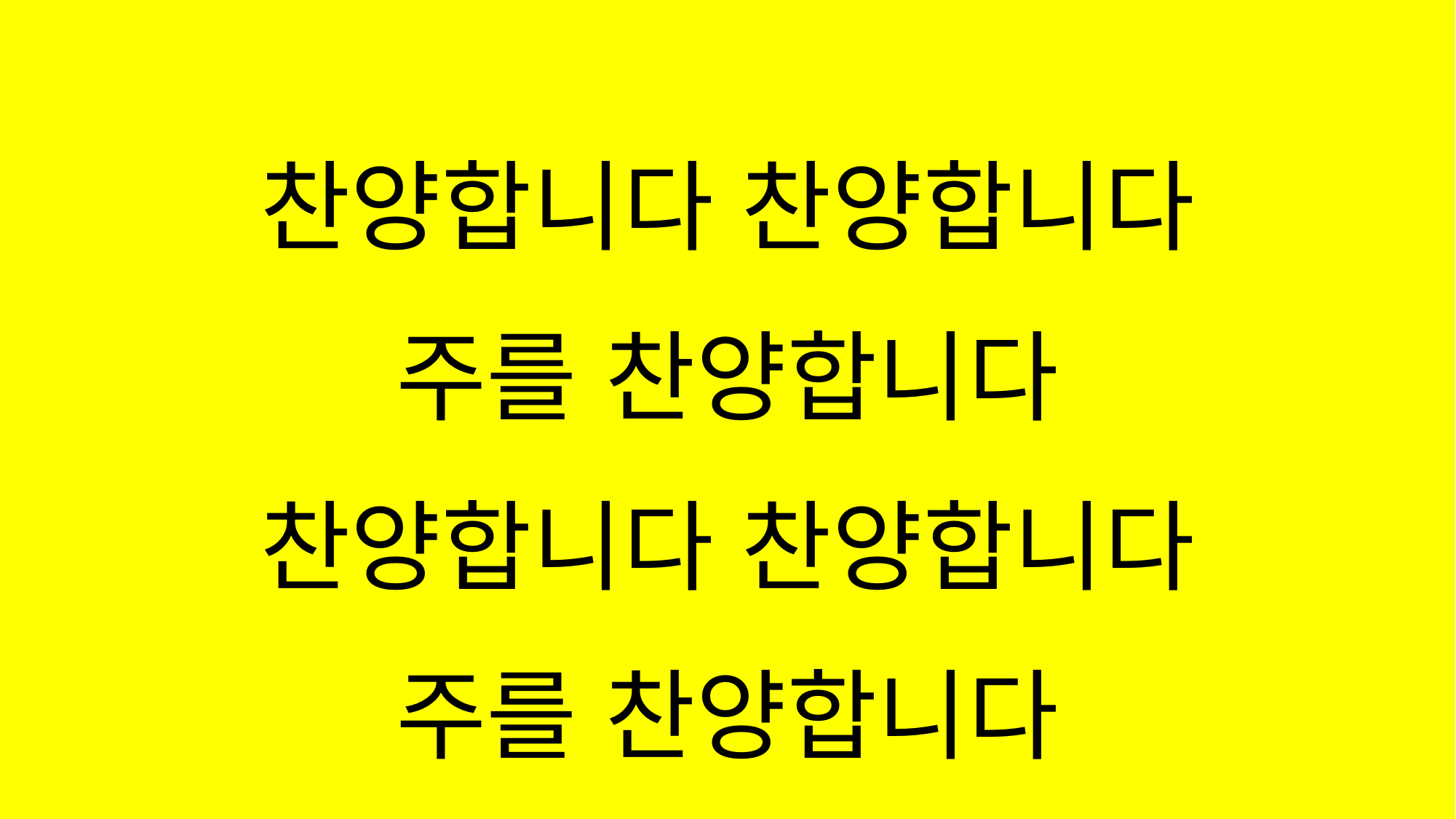

#
찬양합니다 찬양합니다

주를 찬양합니다

찬양합니다 찬양합니다

주를 찬양합니다